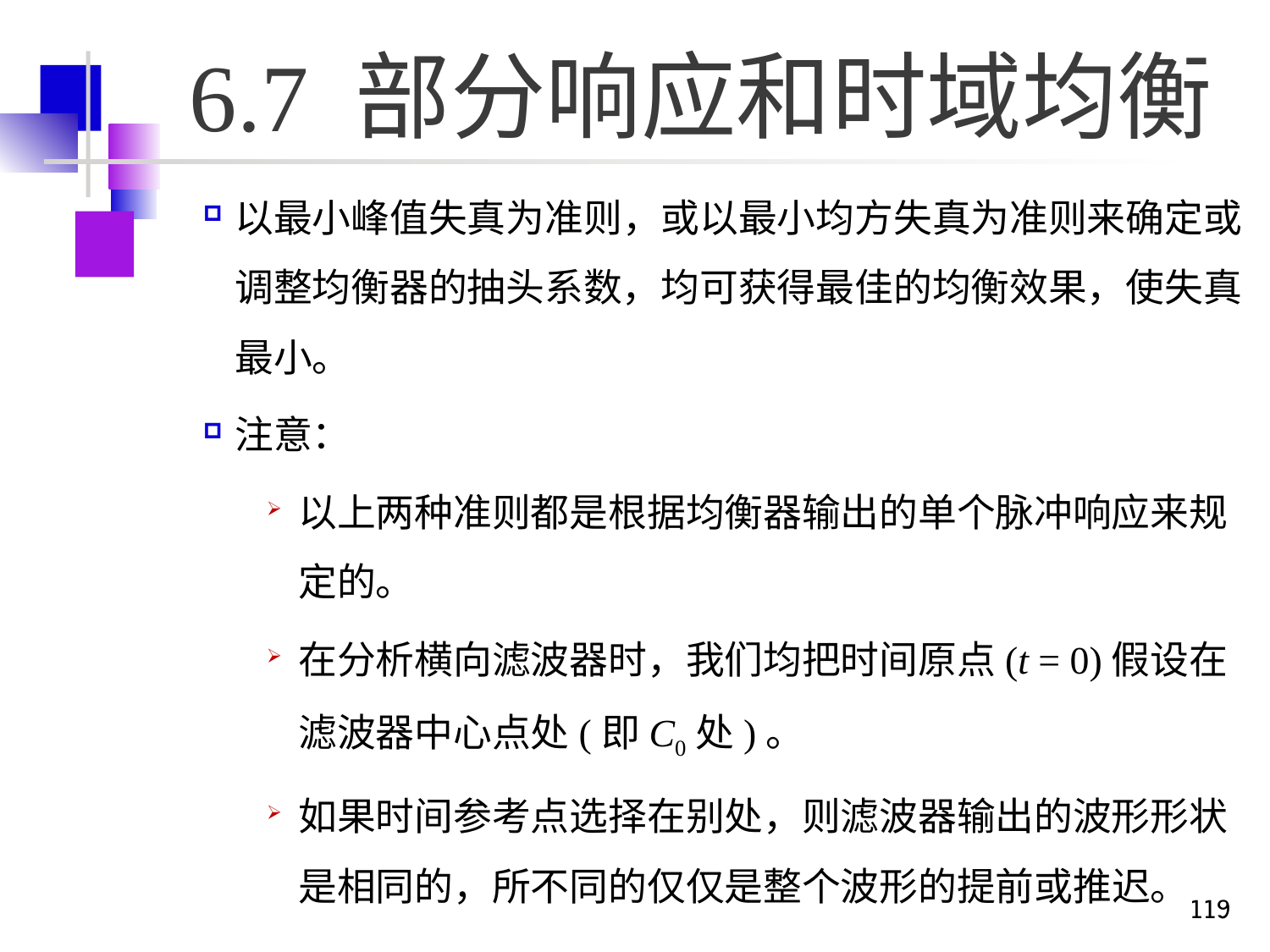

# 6.7 部分响应和时域均衡
以最小峰值失真为准则，或以最小均方失真为准则来确定或调整均衡器的抽头系数，均可获得最佳的均衡效果，使失真最小。
注意：
以上两种准则都是根据均衡器输出的单个脉冲响应来规定的。
在分析横向滤波器时，我们均把时间原点(t = 0)假设在滤波器中心点处(即C0处)。
如果时间参考点选择在别处，则滤波器输出的波形形状是相同的，所不同的仅仅是整个波形的提前或推迟。
119